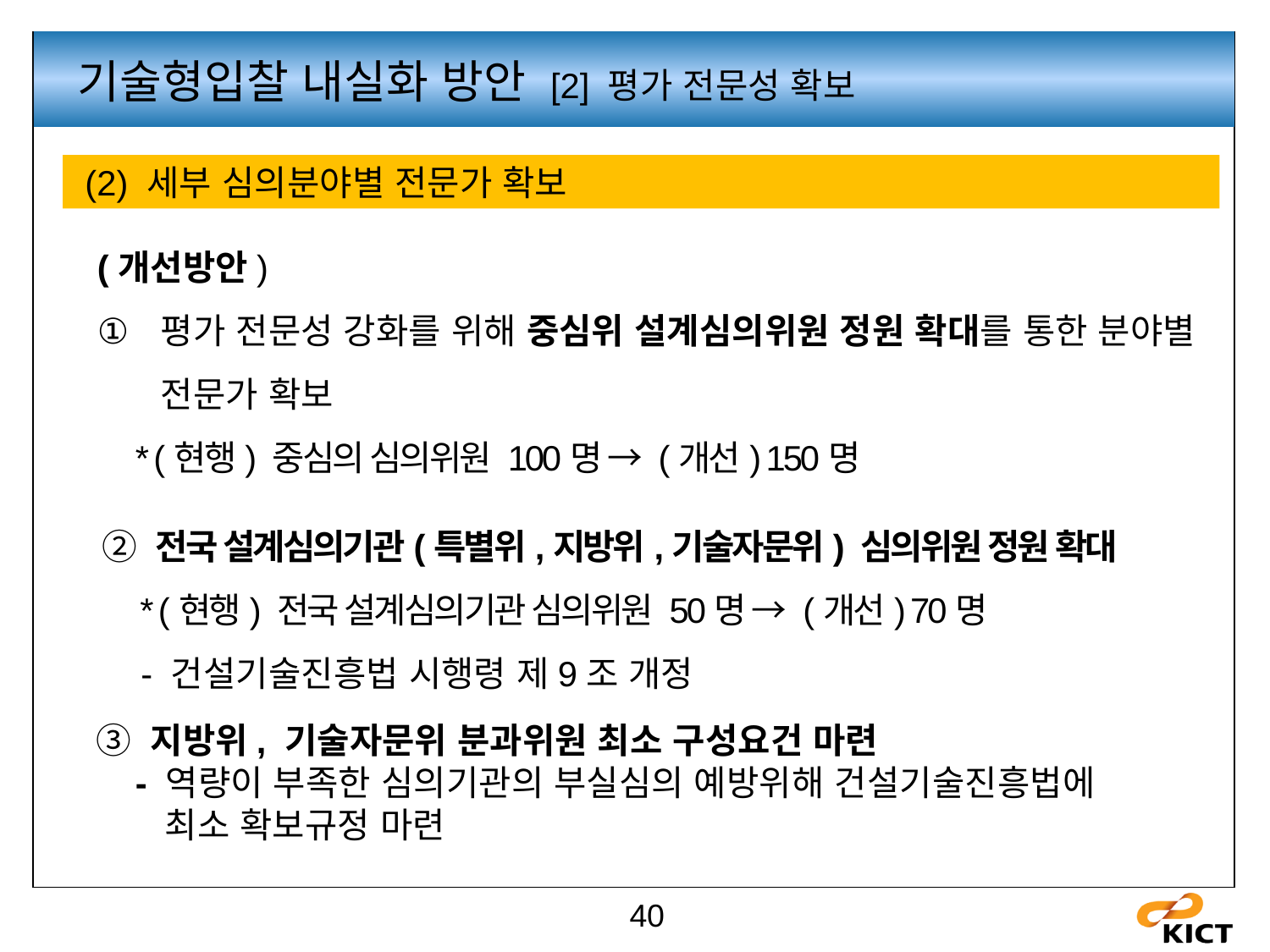

기술형입찰 내실화 방안 [2] 평가 전문성 확보
 (2) 세부 심의분야별 전문가 확보
(개선방안)
평가 전문성 강화를 위해 중심위 설계심의위원 정원 확대를 통한 분야별 전문가 확보
     * (현행) 중심의 심의위원 100명 → (개선) 150명
② 전국 설계심의기관(특별위,지방위,기술자문위) 심의위원 정원 확대
     * (현행) 전국 설계심의기관 심의위원 50명 → (개선) 70명
    - 건설기술진흥법 시행령 제9조 개정
③ 지방위, 기술자문위 분과위원 최소 구성요건 마련
    - 역량이 부족한 심의기관의 부실심의 예방위해 건설기술진흥법에
      최소 확보규정 마련
40